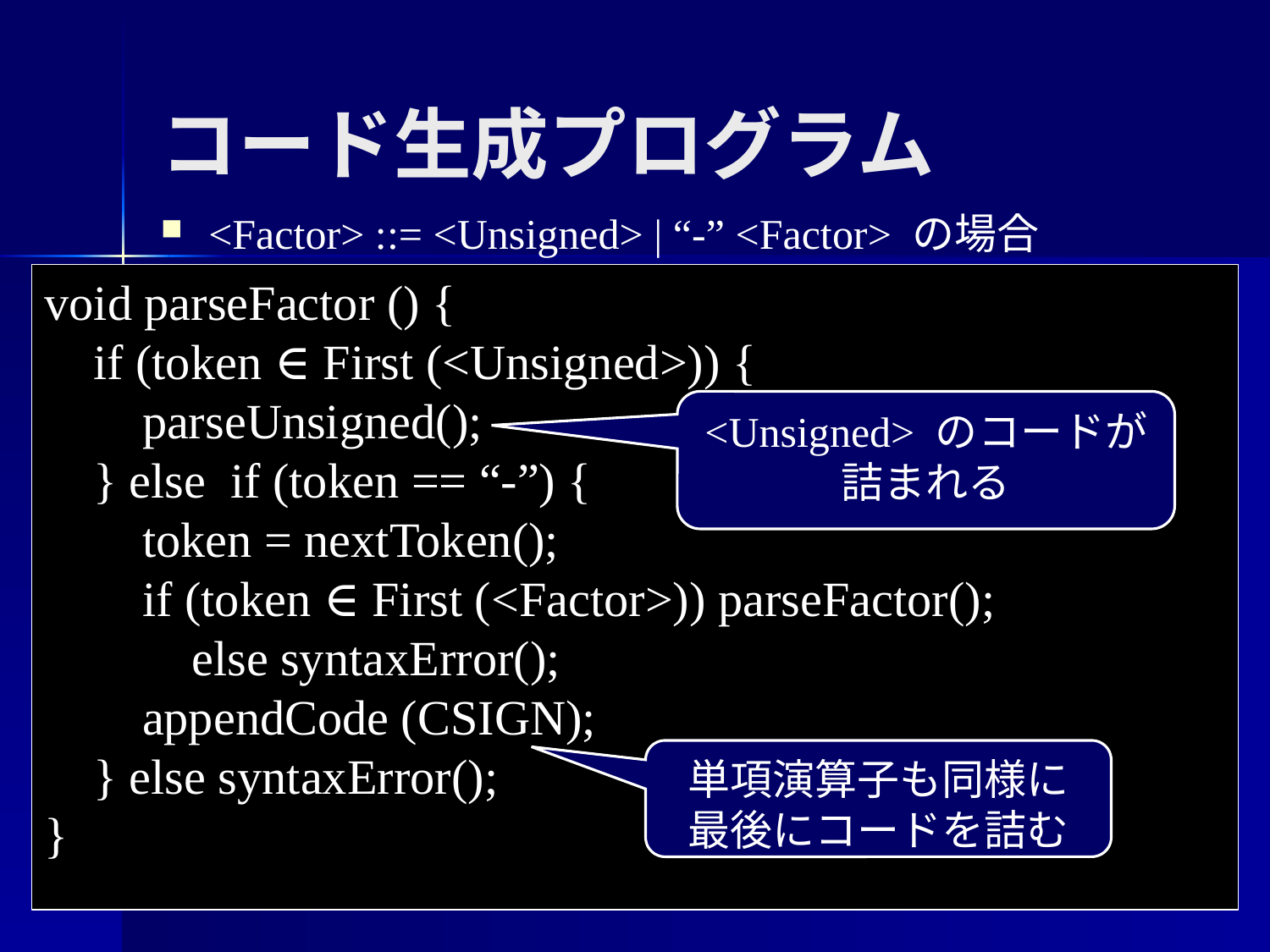

コード生成プログラム
<Factor> ::= <Unsigned> | “-” <Factor> の場合
void parseFactor () {
    if (token ∈ First (<Unsigned>)) {
        parseUnsigned();
    } else  if (token == “-”) {
        token = nextToken();
        if (token ∈ First (<Factor>)) parseFactor();
            else syntaxError();
        appendCode (CSIGN);
    } else syntaxError();
}
<Unsigned> のコードが
詰まれる
単項演算子も同様に
最後にコードを詰む